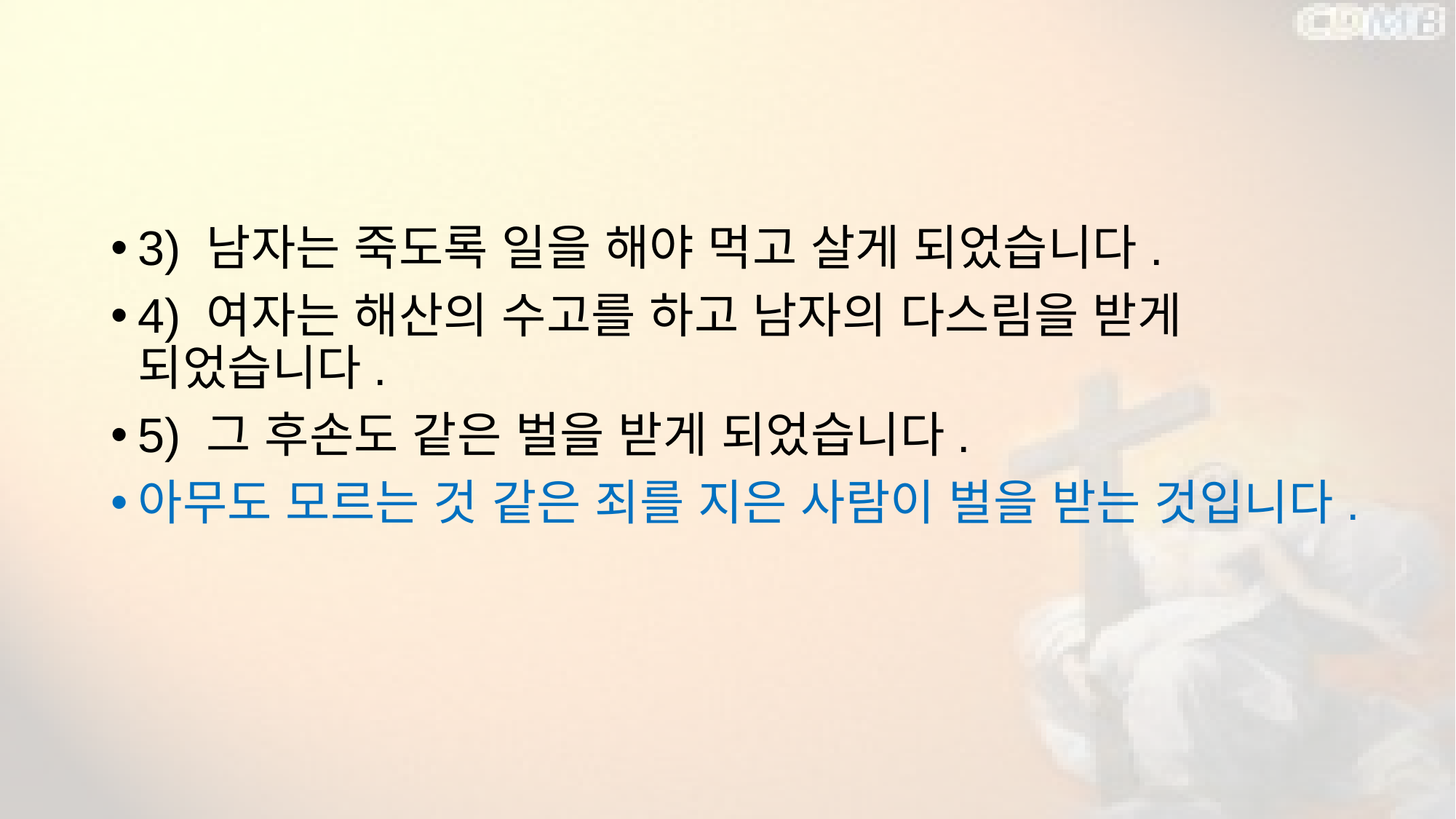

#
3) 남자는 죽도록 일을 해야 먹고 살게 되었습니다.
4) 여자는 해산의 수고를 하고 남자의 다스림을 받게 되었습니다.
5) 그 후손도 같은 벌을 받게 되었습니다.
아무도 모르는 것 같은 죄를 지은 사람이 벌을 받는 것입니다.